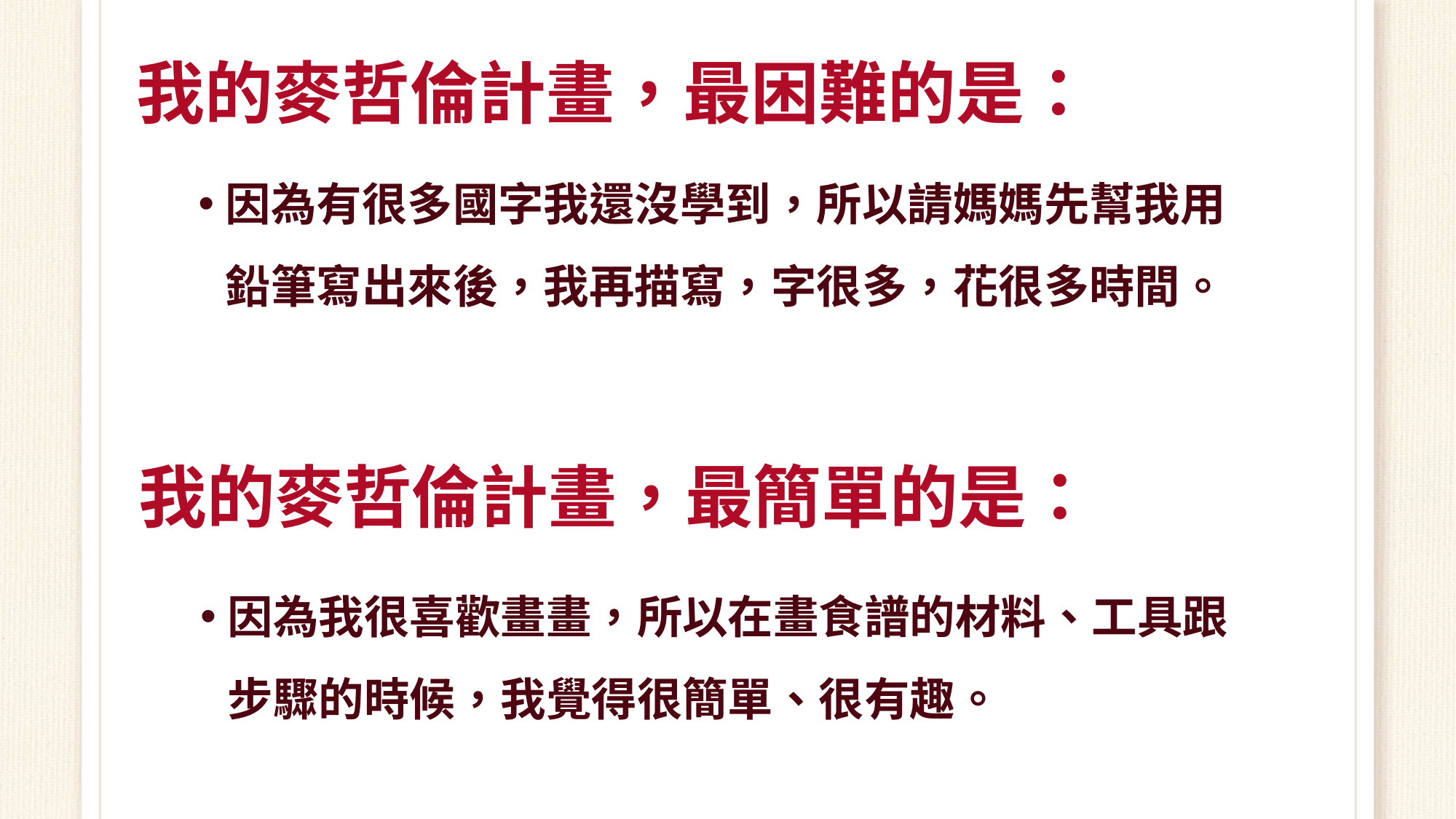

# 我的麥哲倫計畫，最困難的是：
因為有很多國字我還沒學到，所以請媽媽先幫我用鉛筆寫出來後，我再描寫，字很多，花很多時間。
我的麥哲倫計畫，最簡單的是：
因為我很喜歡畫畫，所以在畫食譜的材料、工具跟步驟的時候，我覺得很簡單、很有趣。